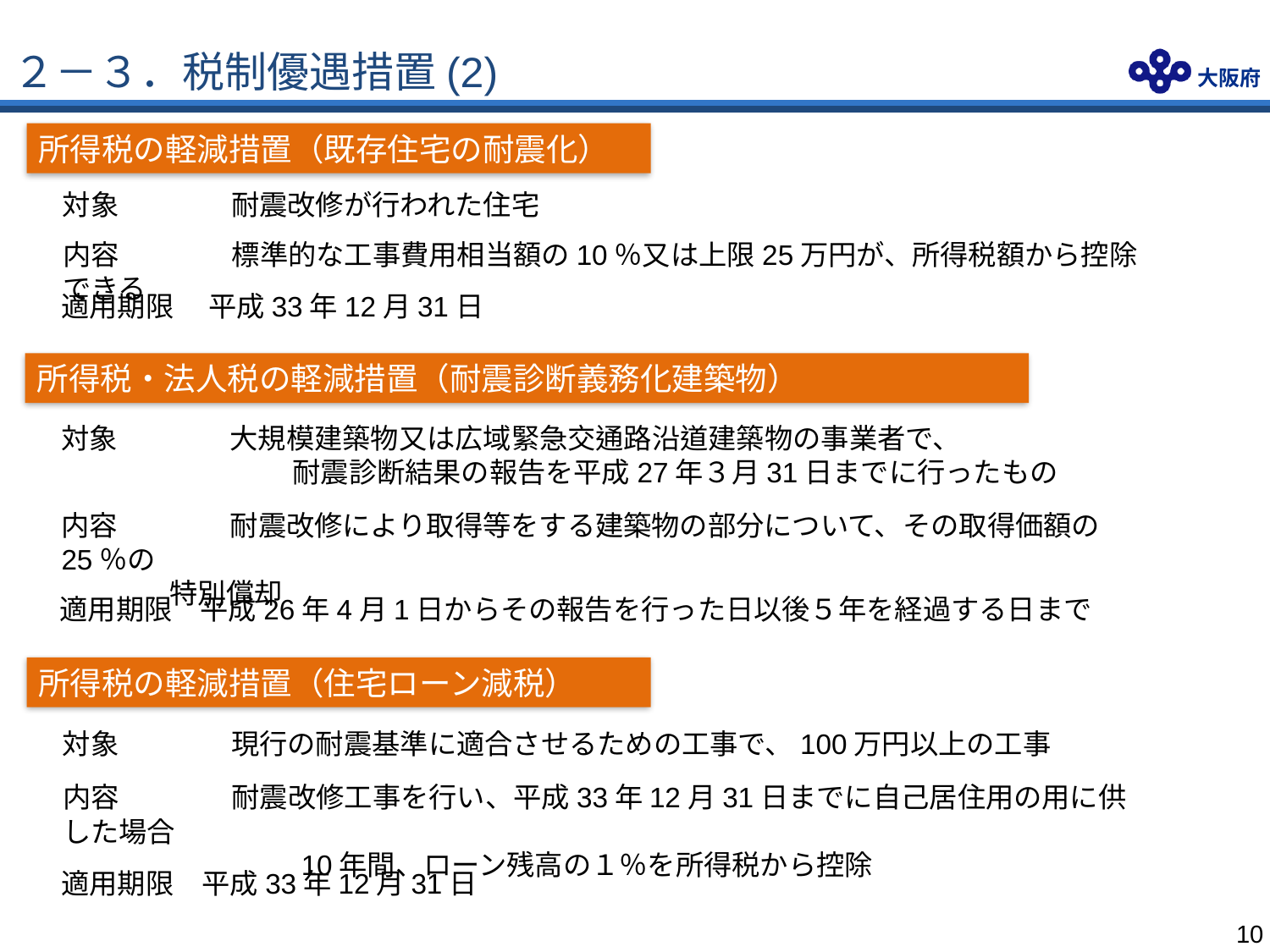

# ２－３．税制優遇措置(2)
所得税の軽減措置（既存住宅の耐震化）
対象　　　　耐震改修が行われた住宅
内容　　　　標準的な工事費用相当額の10％又は上限25万円が、所得税額から控除できる
適用期限　 平成33年12月31日
所得税・法人税の軽減措置（耐震診断義務化建築物）
対象　　　　大規模建築物又は広域緊急交通路沿道建築物の事業者で、
　　　　　　　　 耐震診断結果の報告を平成27年３月31日までに行ったもの
内容　　　　耐震改修により取得等をする建築物の部分について、その取得価額の25％の
                特別償却
適用期限　平成26年4月1日からその報告を行った日以後５年を経過する日まで
所得税の軽減措置（住宅ローン減税）
対象　　　　現行の耐震基準に適合させるための工事で、100万円以上の工事
内容　　　　耐震改修工事を行い、平成33年12月31日までに自己居住用の用に供した場合
　　　　　　　　 10年間、ローン残高の１％を所得税から控除
適用期限　平成33年12月31日
10